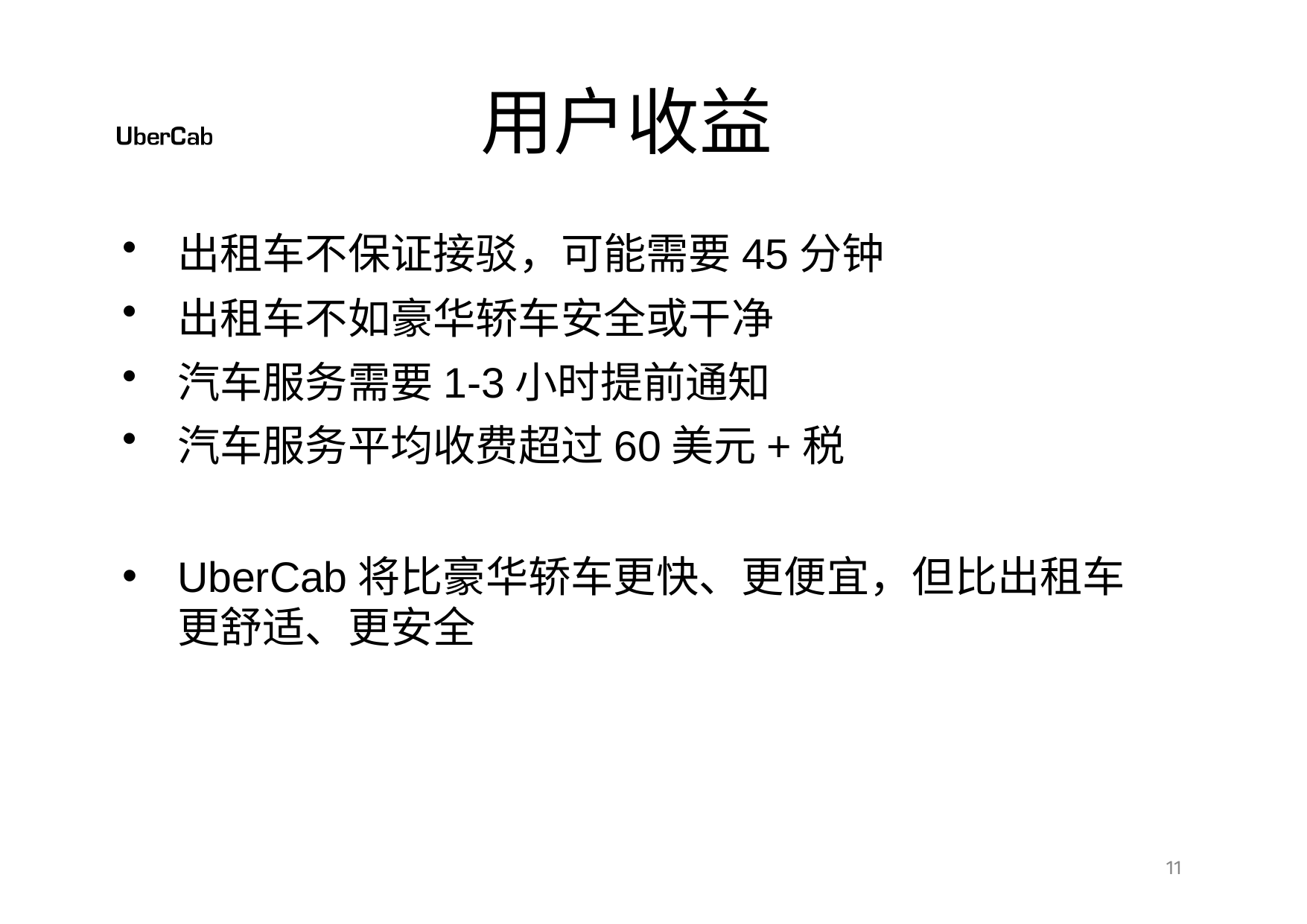

# 用户收益
出租车不保证接驳，可能需要45分钟
出租车不如豪华轿车安全或干净
汽车服务需要1-3小时提前通知
汽车服务平均收费超过60美元+税

UberCab将比豪华轿车更快、更便宜，但比出租车更舒适、更安全
11